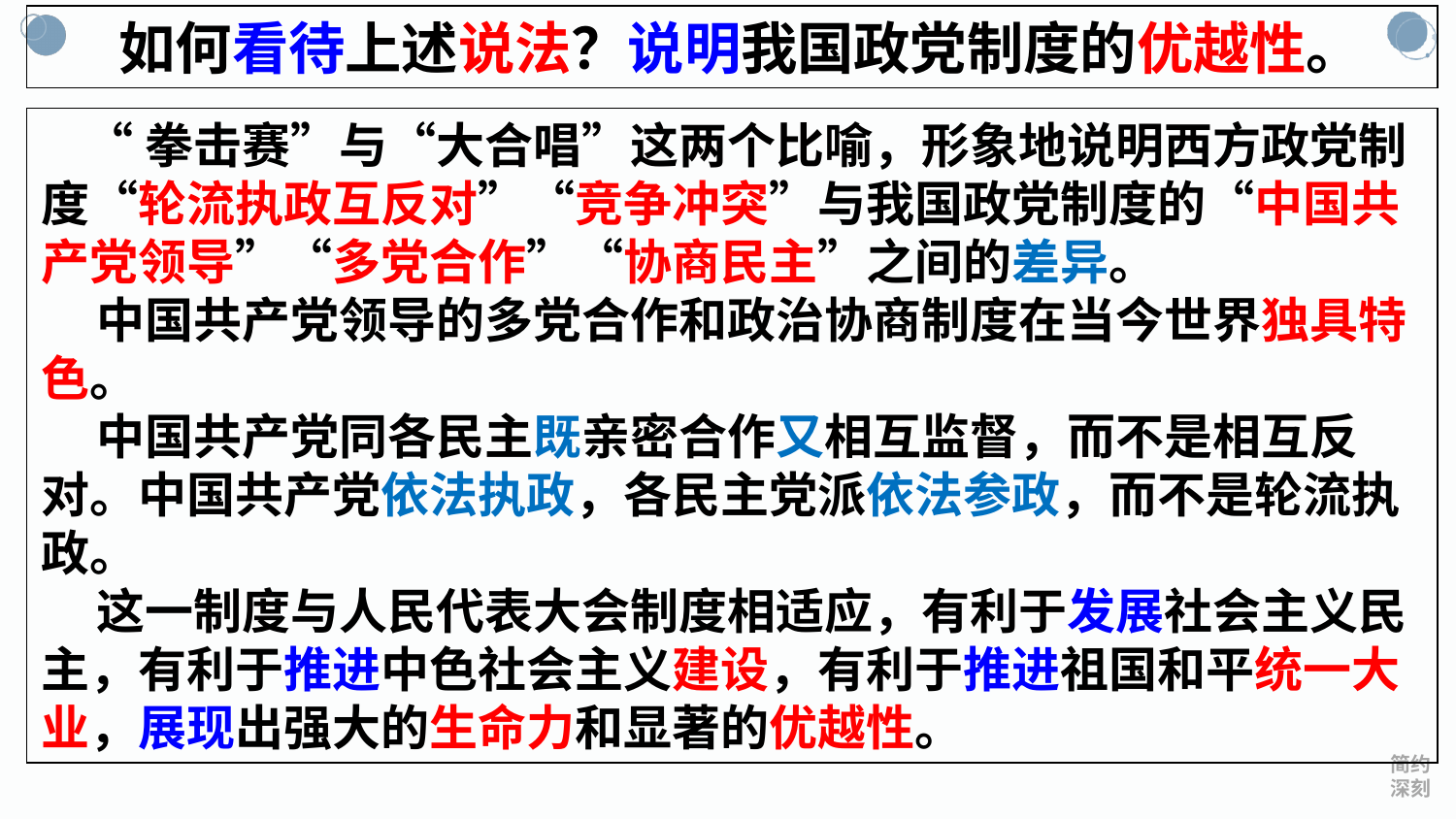

如何看待上述说法？说明我国政党制度的优越性。
    “拳击赛”与“大合唱”这两个比喻，形象地说明西方政党制度“轮流执政互反对”“竞争冲突”与我国政党制度的“中国共产党领导”“多党合作”“协商民主”之间的差异。
    中国共产党领导的多党合作和政治协商制度在当今世界独具特色。
    中国共产党同各民主既亲密合作又相互监督，而不是相互反对。中国共产党依法执政，各民主党派依法参政，而不是轮流执政。
    这一制度与人民代表大会制度相适应，有利于发展社会主义民主，有利于推进中色社会主义建设，有利于推进祖国和平统一大业，展现出强大的生命力和显著的优越性。